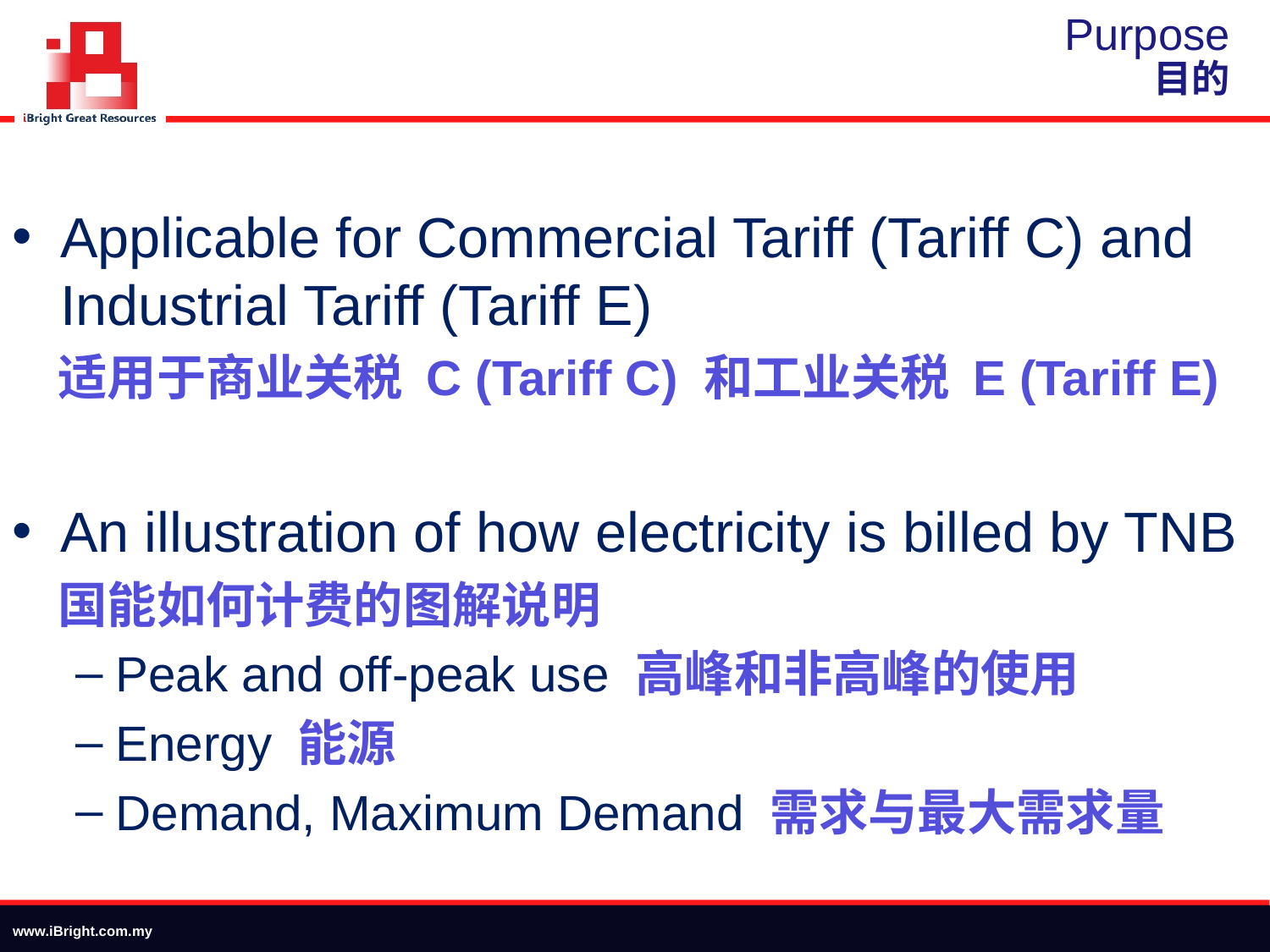

# Purpose 目的

Applicable for Commercial Tariff (Tariff C) and Industrial Tariff (Tariff E)
   适用于商业关税 C (Tariff C) 和工业关税 E (Tariff E)

An illustration of how electricity is billed by TNB
   国能如何计费的图解说明
Peak and off-peak use 高峰和非高峰的使用
Energy 能源
Demand, Maximum Demand 需求与最大需求量

www.iBright.com.my